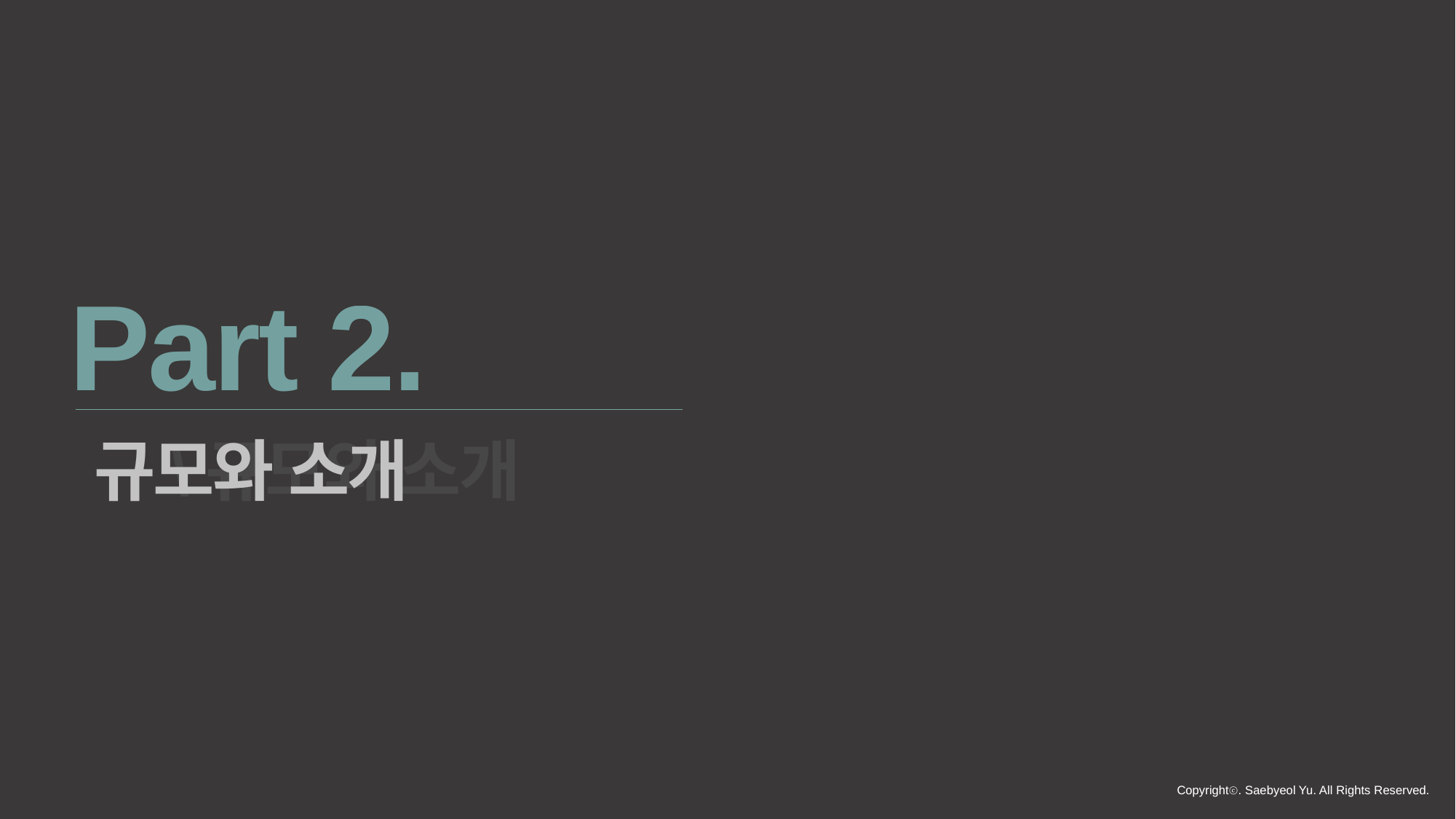

Part 2.
규모와 소개
\규모와 소개
Copyrightⓒ. Saebyeol Yu. All Rights Reserved.